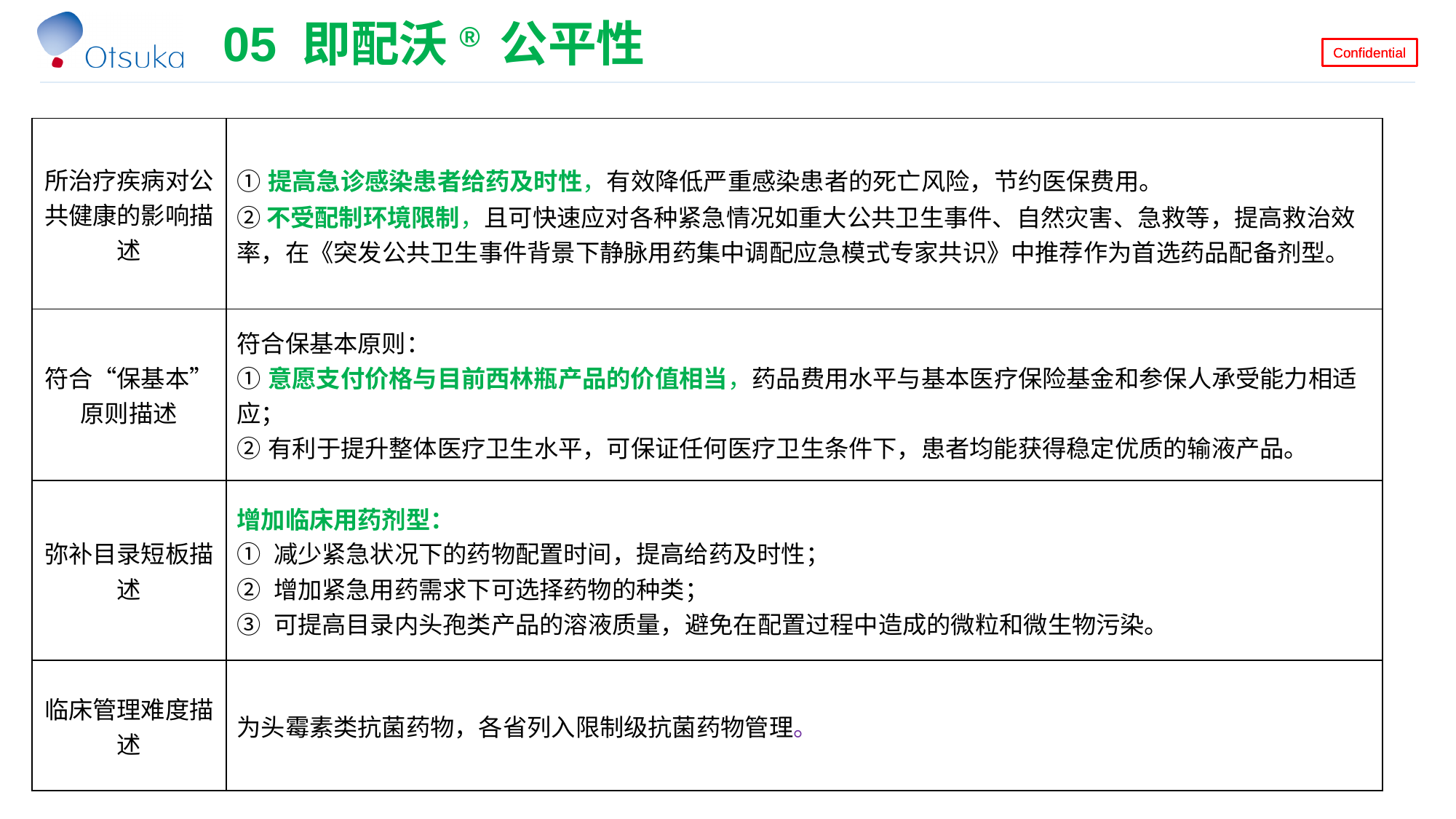

# 05 即配沃® 公平性
| 所治疗疾病对公共健康的影响描述 | ①提高急诊感染患者给药及时性，有效降低严重感染患者的死亡风险，节约医保费用。风险，节约医保② 不受配制环境限制，且可快速应对各种紧急情况如重大公共卫生事件、自然灾害、急救等，提高救治效率，在《突发公共卫生事件背景下静脉用药集中调配应急模式专家共识》中推荐作为首选药品配备剂型。 |
| --- | --- |
| 符合“保基本”原则描述 | 符合保基本原则： ①意愿支付价格与目前西林瓶产品的价值相当，药品费用水平与基本医疗保险基金和参保人承受能力相适应； ②有利于提升整体医疗卫生水平，可保证任何医疗卫生条件下，患者均能获得稳定优质的输液产品。 |
| 弥补目录短板描述 | 增加临床用药剂型： ① 减少紧急状况下的药物配置时间，提高给药及时性； ② 增加紧急用药需求下可选择药物的种类； ③ 可提高目录内头孢类产品的溶液质量，避免在配置过程中造成的微粒和微生物污染。 |
| 临床管理难度描述 | 为头霉素类抗菌药物，各省列入限制级抗菌药物管理。 |